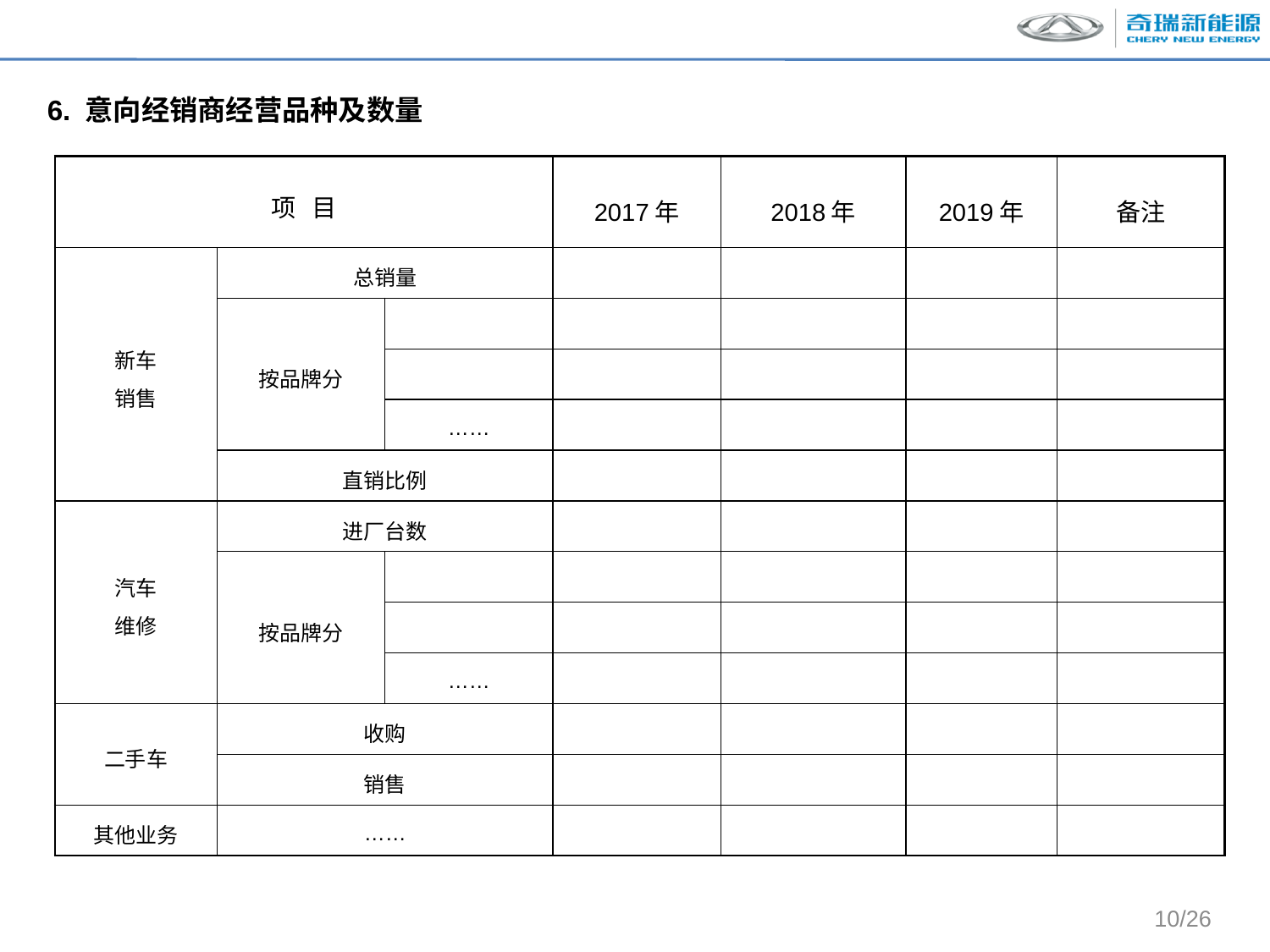

6. 意向经销商经营品种及数量
| 项 目 |  |  | 2017年 | 2018年 | 2019年 | 备注 |
| --- | --- | --- | --- | --- | --- | --- |
| 新车 销售 | 总销量 |  |  |  |  |  |
|  | 按品牌分 |  |  |  |  |  |
|  |  |  |  |  |  |  |
|  |  | …… |  |  |  |  |
|  | 直销比例 |  |  |  |  |  |
| 汽车 维修 | 进厂台数 |  |  |  |  |  |
|  | 按品牌分 |  |  |  |  |  |
|  |  |  |  |  |  |  |
|  |  | …… |  |  |  |  |
| 二手车 | 收购 |  |  |  |  |  |
|  | 销售 |  |  |  |  |  |
| 其他业务 | …… |  |  |  |  |  |
10/26